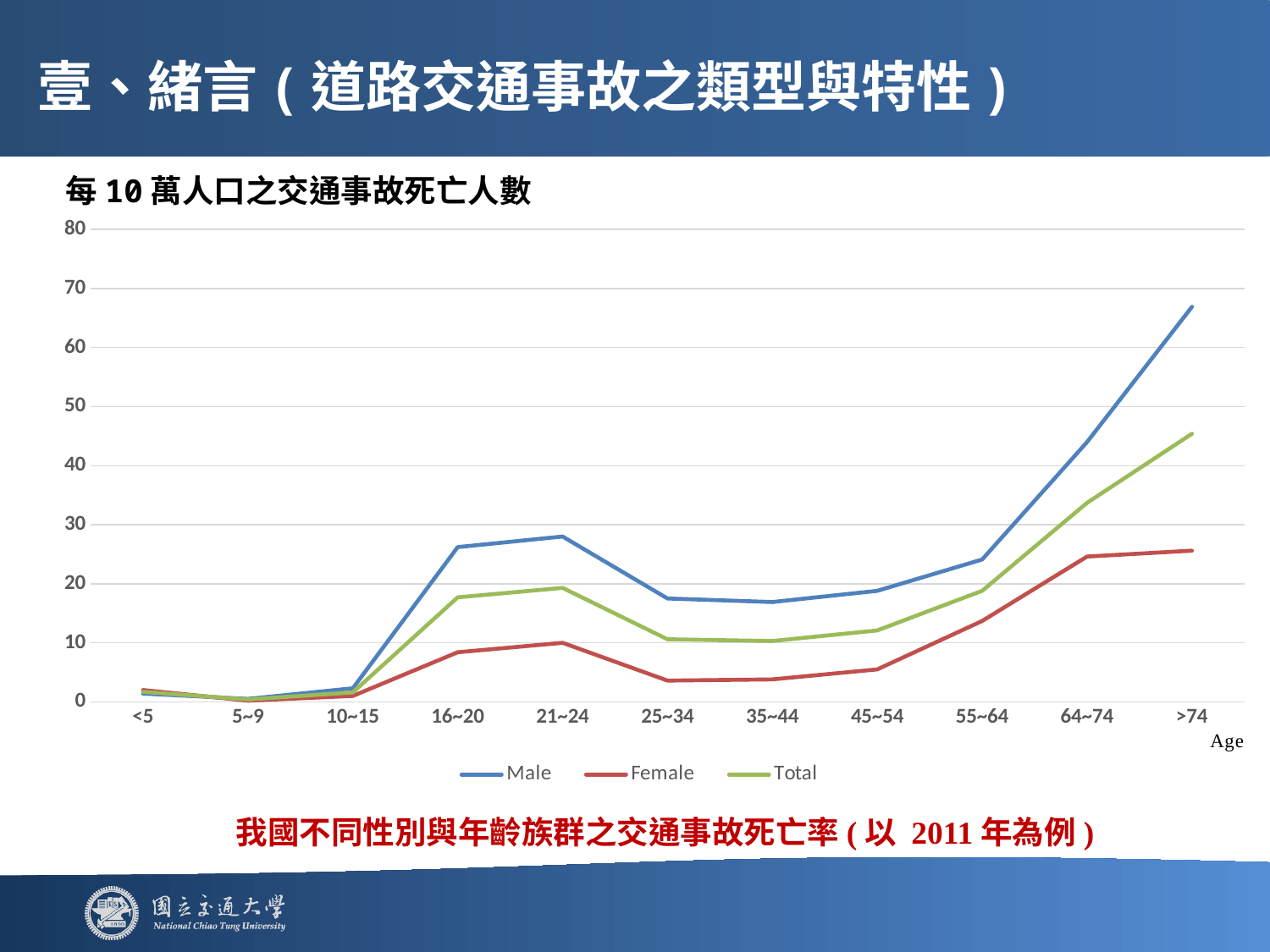

# 壹、緒言(道路交通事故之類型與特性)

### Chart

| Category | Male | Female | Total |
|---|---|---|---|
| <5 | 1.4 | 2.0 | 1.7 |
| 5~9 | 0.5 | 0.2 | 0.4 |
| 10~15 | 2.3 | 1.0 | 1.6 |
| 16~20 | 26.2 | 8.4 | 17.7 |
| 21~24 | 28.0 | 10.0 | 19.3 |
| 25~34 | 17.5 | 3.6 | 10.6 |
| 35~44 | 16.9 | 3.8 | 10.3 |
| 45~54 | 18.8 | 5.5 | 12.1 |
| 55~64 | 24.1 | 13.7 | 18.8 |
| 64~74 | 44.0 | 24.6 | 33.7 |
| >74 | 66.9 | 25.6 | 45.4 |
每10萬人口之交通事故死亡人數
我國不同性別與年齡族群之交通事故死亡率(以 2011年為例)